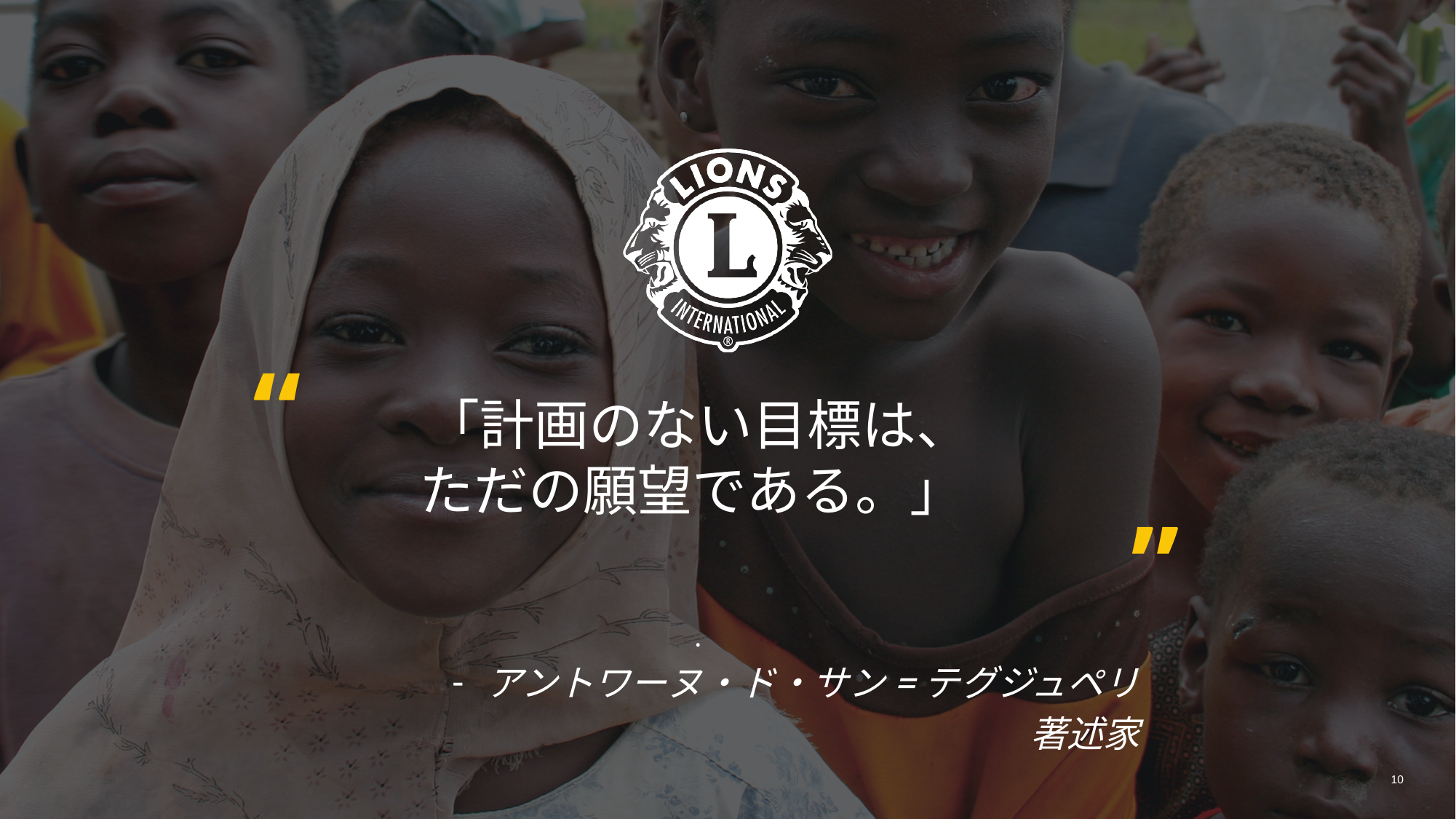

「計画のない目標は、
ただの願望である。」

.
アントワーヌ・ド・サン=テグジュペリ
著述家